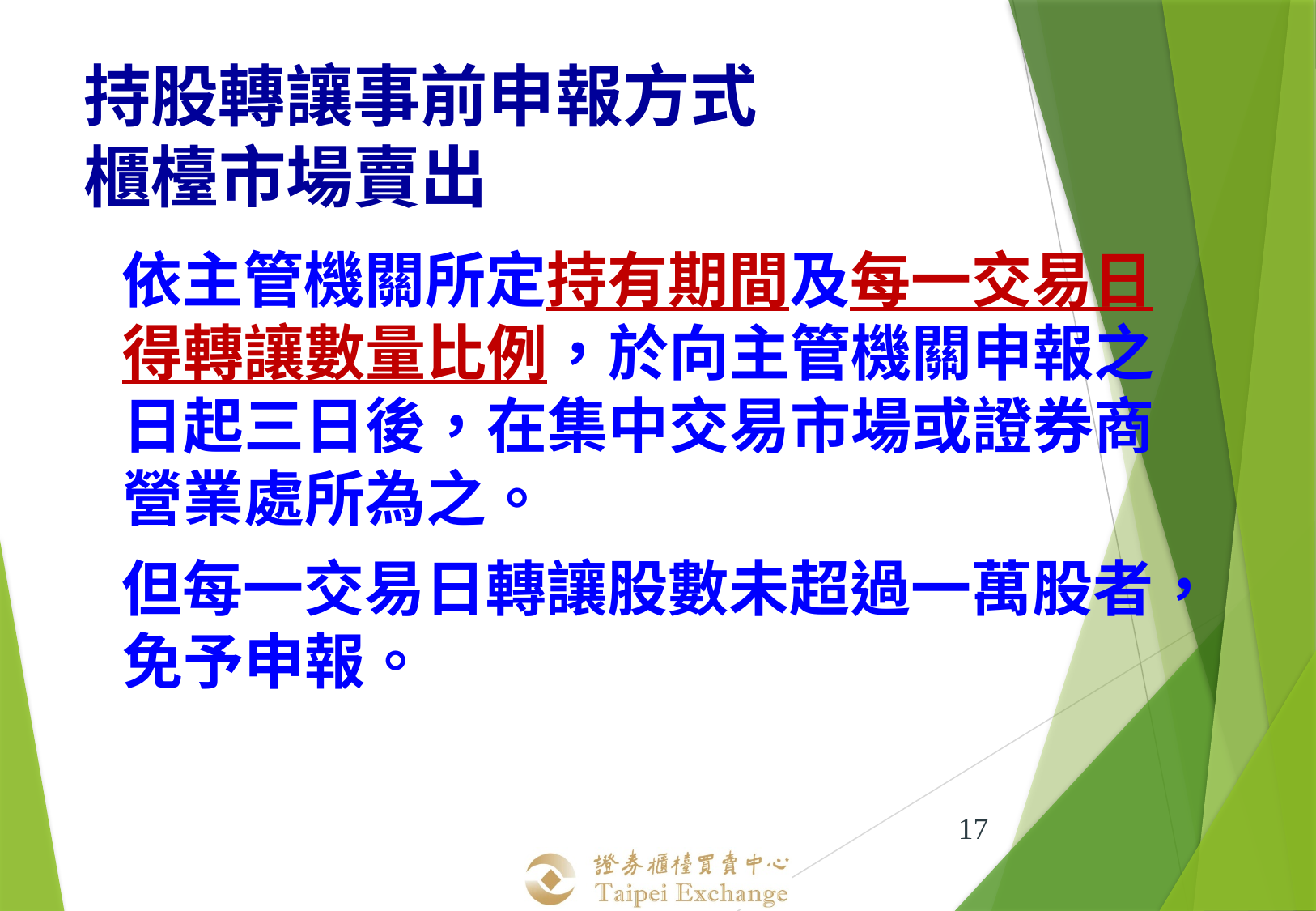

持股轉讓事前申報方式
櫃檯市場賣出
依主管機關所定持有期間及每一交易日得轉讓數量比例，於向主管機關申報之日起三日後，在集中交易市場或證券商營業處所為之。
但每一交易日轉讓股數未超過一萬股者，免予申報。

17